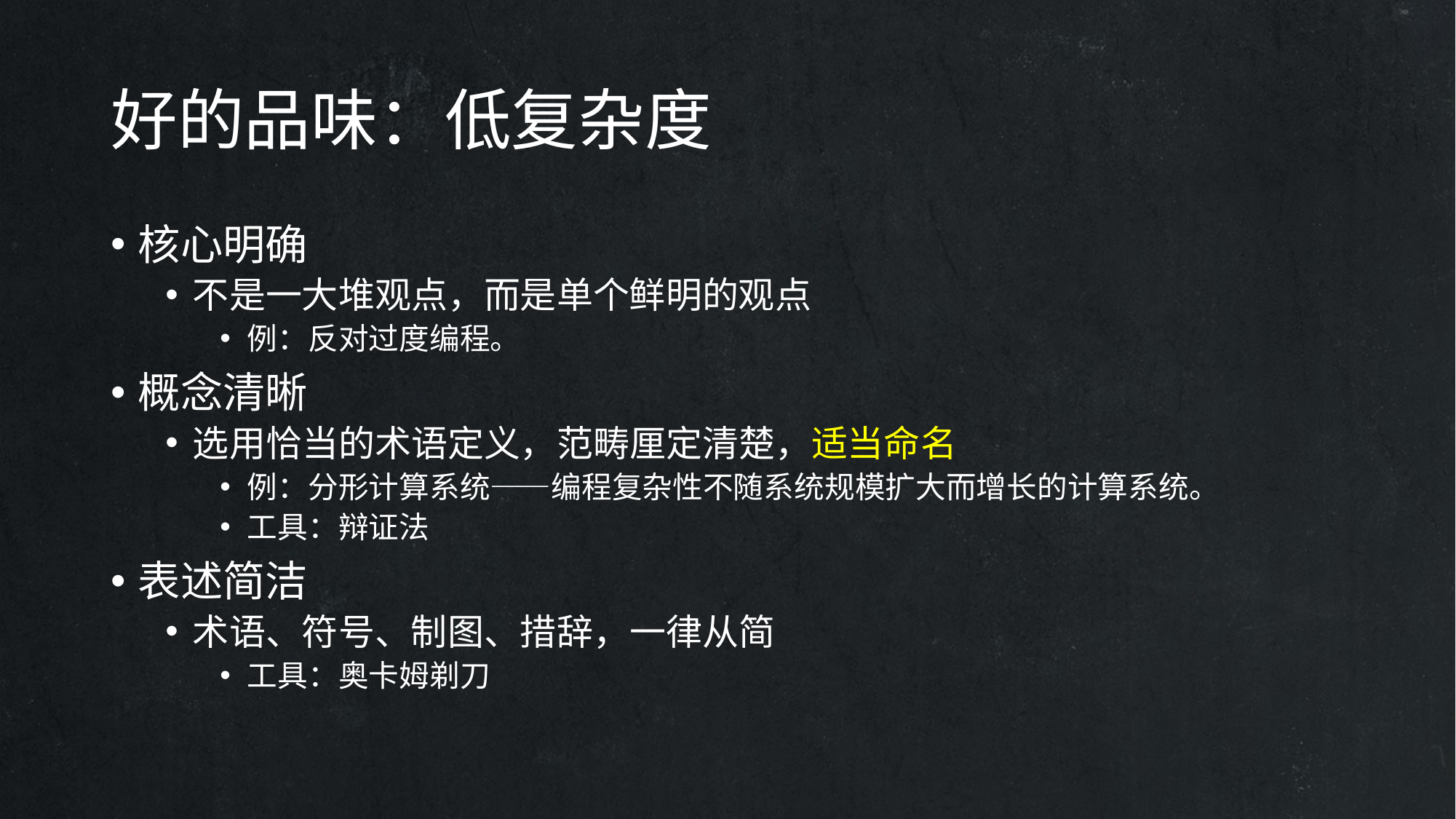

# 好的品味：低复杂度
核心明确
不是一大堆观点，而是单个鲜明的观点
例：反对过度编程。
概念清晰
选用恰当的术语定义，范畴厘定清楚，适当命名
例：分形计算系统——编程复杂性不随系统规模扩大而增长的计算系统。
工具：辩证法
表述简洁
术语、符号、制图、措辞，一律从简
工具：奥卡姆剃刀